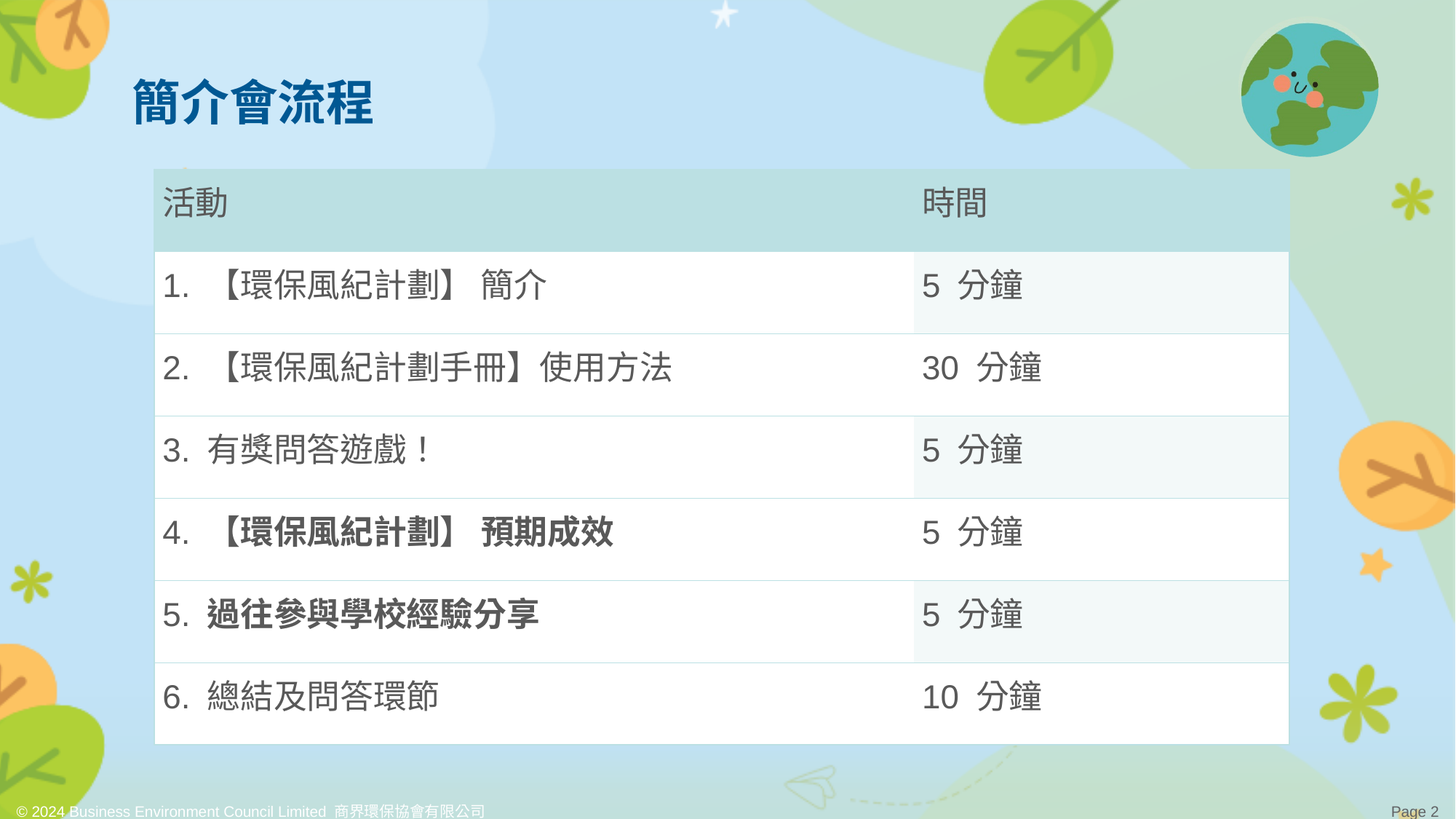

# 簡介會流程
| 活動 | 時間 |
| --- | --- |
| 1. 【環保風紀計劃】 簡介 | 5 分鐘 |
| 2. 【環保風紀計劃手冊】使用方法 | 30 分鐘 |
| 3. 有獎問答遊戲！ | 5 分鐘 |
| 4. 【環保風紀計劃】 預期成效 | 5 分鐘 |
| 5. 過往參與學校經驗分享 | 5 分鐘 |
| 6. 總結及問答環節 | 10 分鐘 |
© 2024 Business Environment Council Limited 商界環保協會有限公司
Page 2